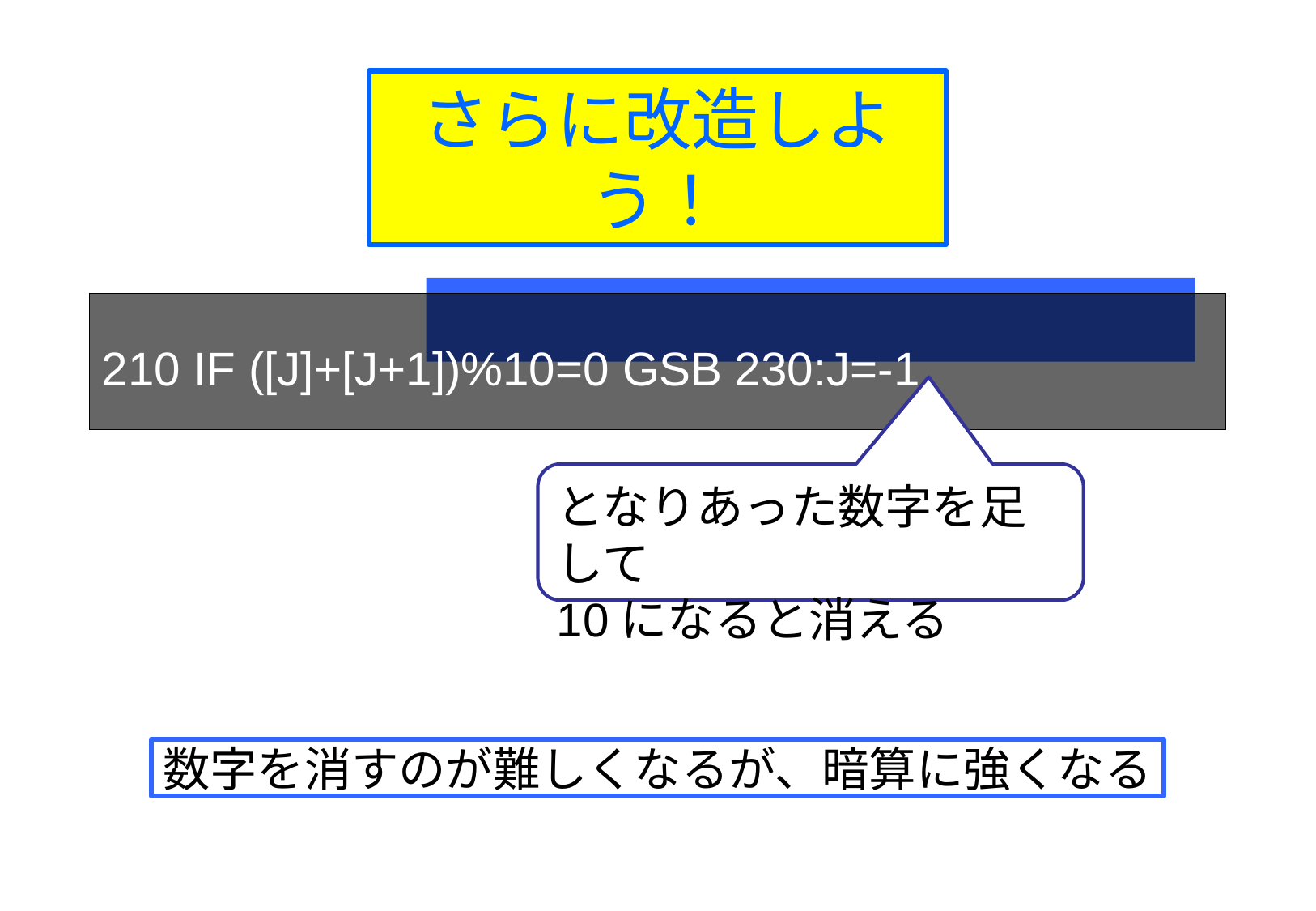

さらに改造しよう！

210 IF ([J]+[J+1])%10=0 GSB 230:J=-1
となりあった数字を足して
10になると消える
数字を消すのが難しくなるが、暗算に強くなる